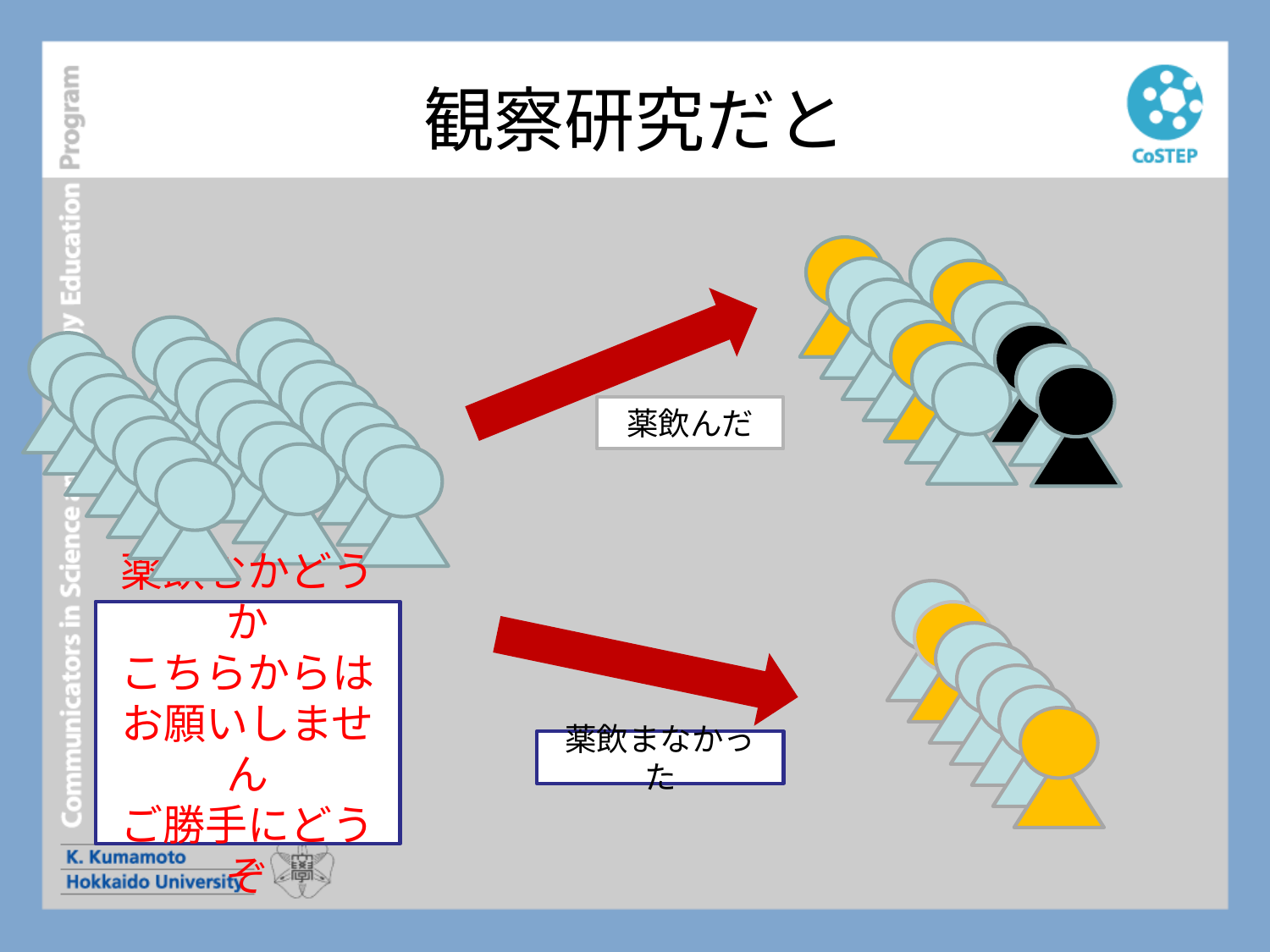

# 観察研究だと

薬飲んだ

薬飲むかどうか
こちらからは
お願いしません
ご勝手にどうぞ

薬飲まなかった